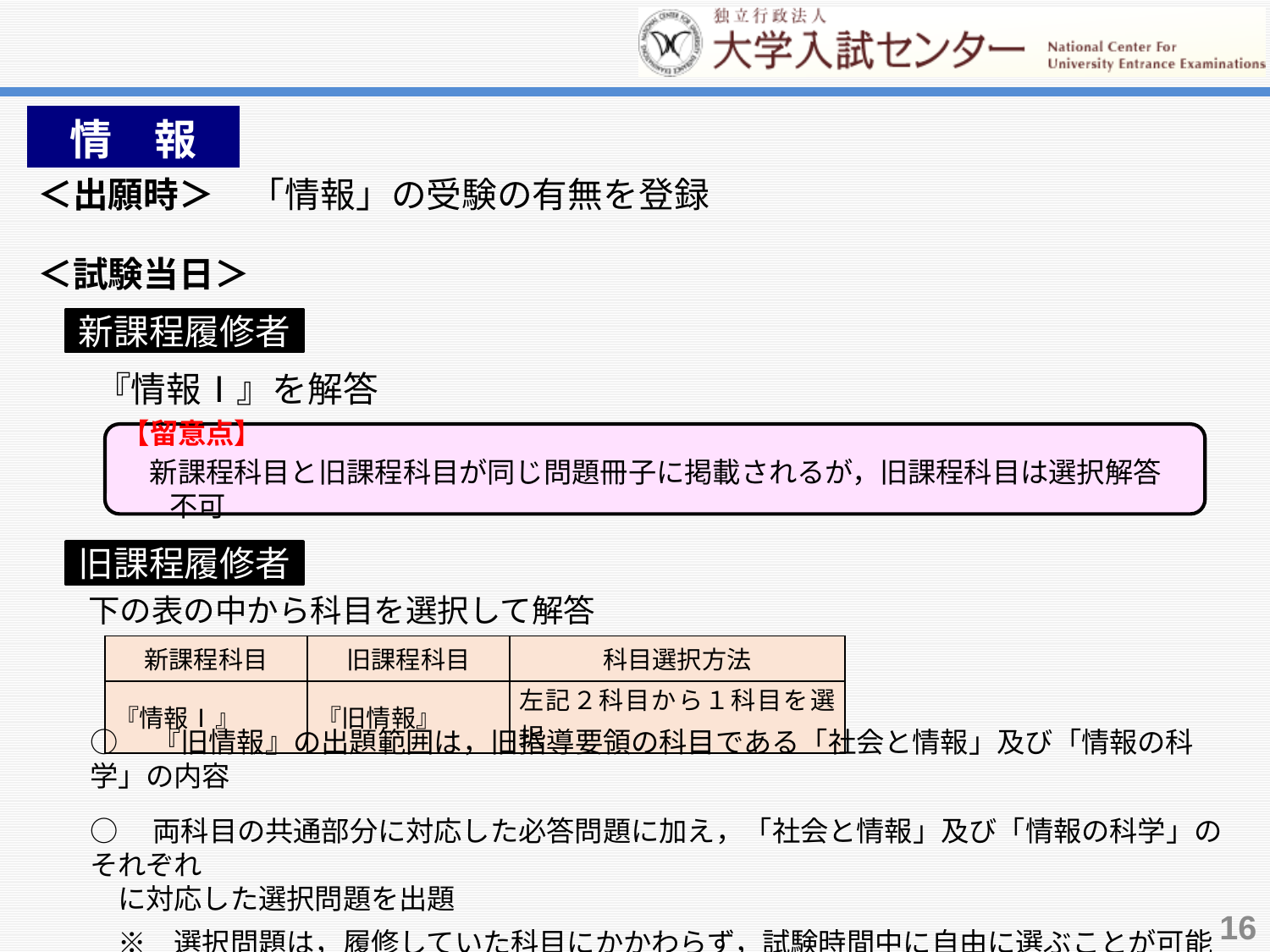

情　報。
＜出願時＞　「情報」の受験の有無を登録
＜試験当日＞
新課程履修者
『情報Ⅰ』を解答
【留意点】
　新課程科目と旧課程科目が同じ問題冊子に掲載されるが，旧課程科目は選択解答不可
旧課程履修者
下の表の中から科目を選択して解答
| 新課程科目 | 旧課程科目 | 科目選択方法 |
| --- | --- | --- |
| 『情報Ⅰ』 | 『旧情報』 | 左記２科目から１科目を選択 |
○　『旧情報』の出題範囲は，旧指導要領の科目である「社会と情報」及び「情報の科学」の内容
○　両科目の共通部分に対応した必答問題に加え，「社会と情報」及び「情報の科学」のそれぞれ
　に対応した選択問題を出題
　※　選択問題は，履修していた科目にかかわらず，試験時間中に自由に選ぶことが可能
16